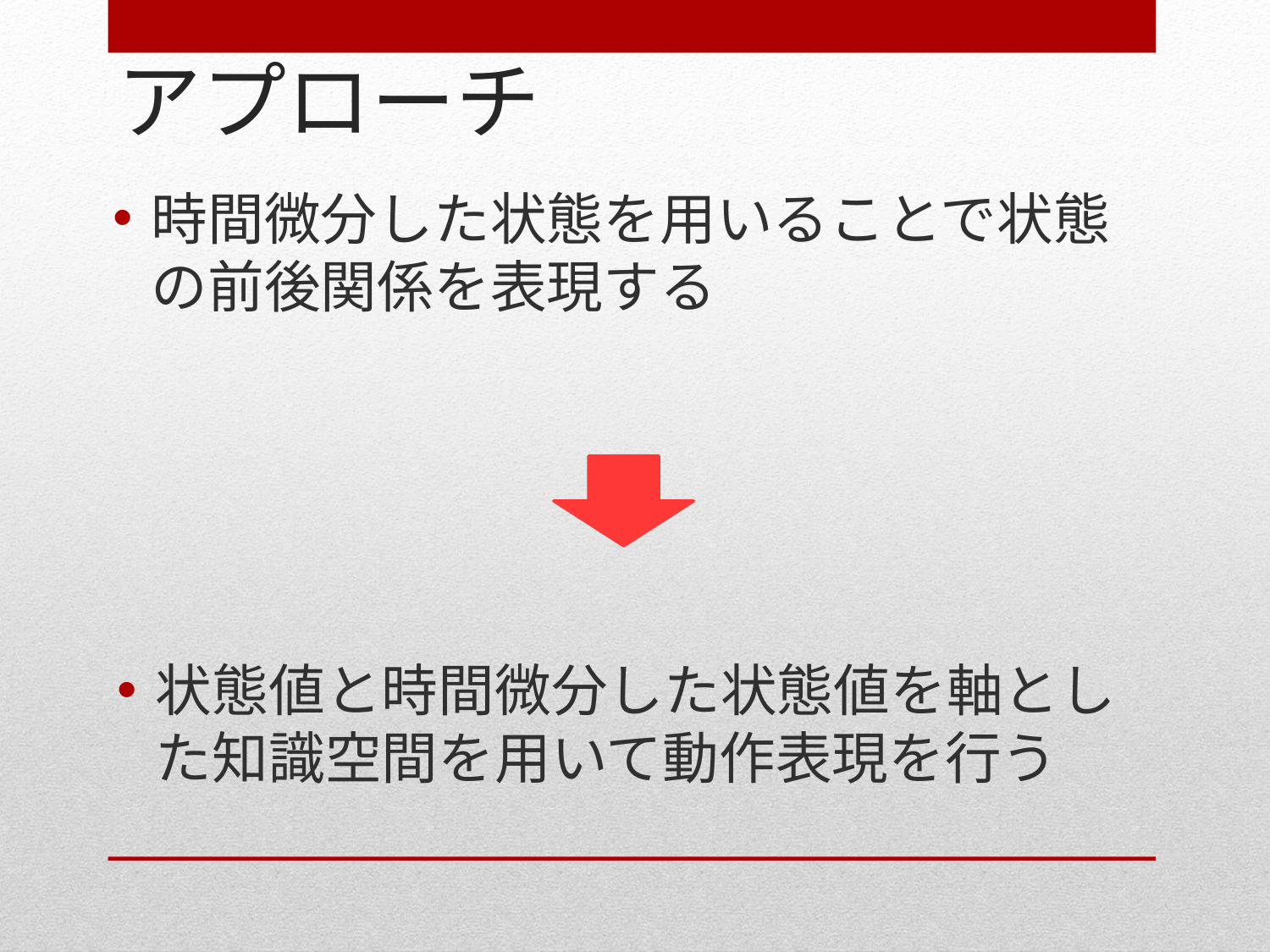

# アプローチ
時間微分した状態を用いることで状態の前後関係を表現する

状態値と時間微分した状態値を軸とした知識空間を用いて動作表現を行う